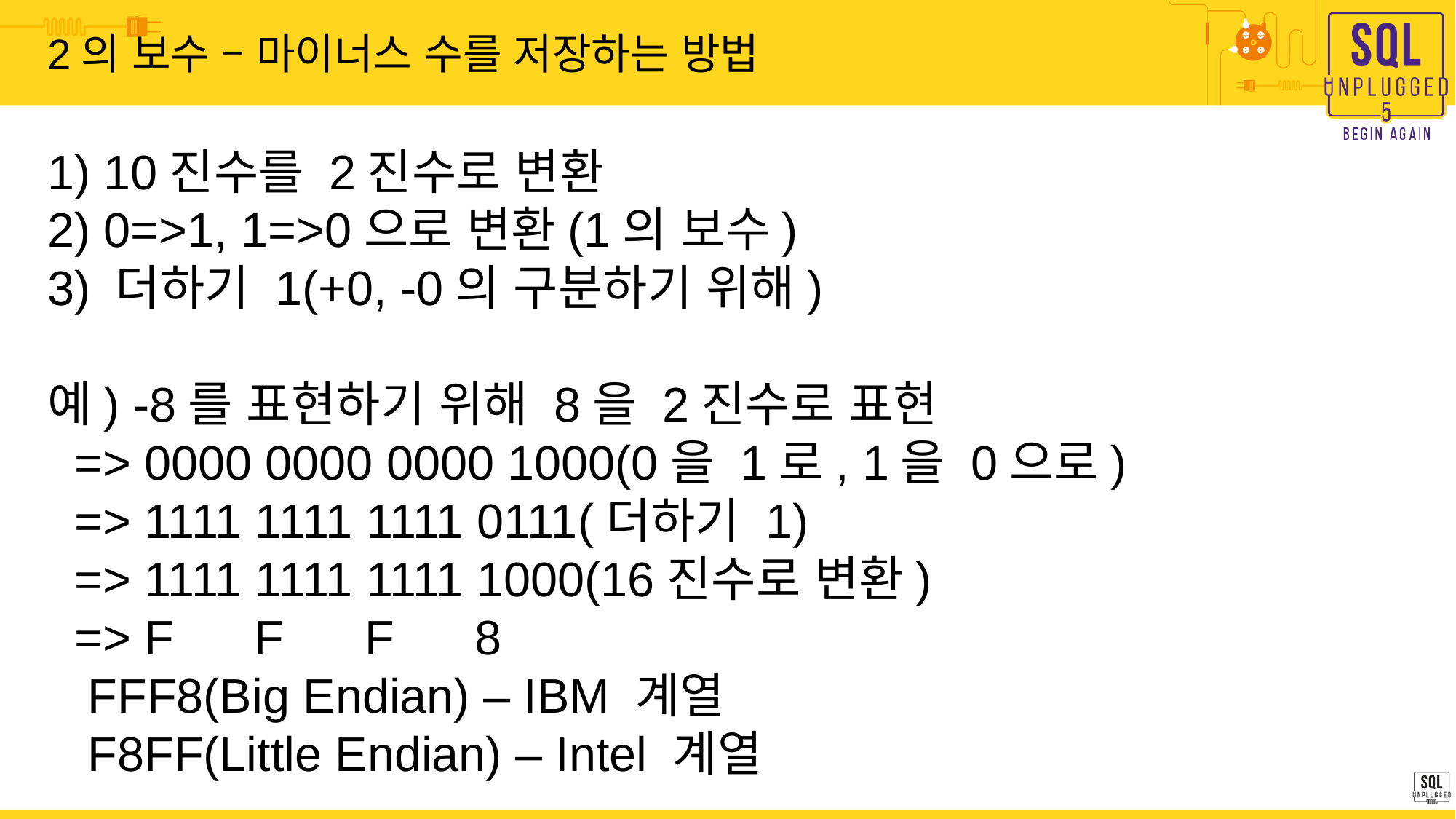

# 2의 보수 – 마이너스 수를 저장하는 방법
1) 10진수를 2진수로 변환
2) 0=>1, 1=>0으로 변환(1의 보수)
3) 더하기 1(+0, -0의 구분하기 위해)

예) -8를 표현하기 위해 8을 2진수로 표현
  => 0000 0000 0000 1000(0을 1로, 1을 0으로)
  => 1111 1111 1111 0111(더하기 1)
  => 1111 1111 1111 1000(16진수로 변환)
  => F      F      F      8
   FFF8(Big Endian) – IBM 계열
   F8FF(Little Endian) – Intel 계열